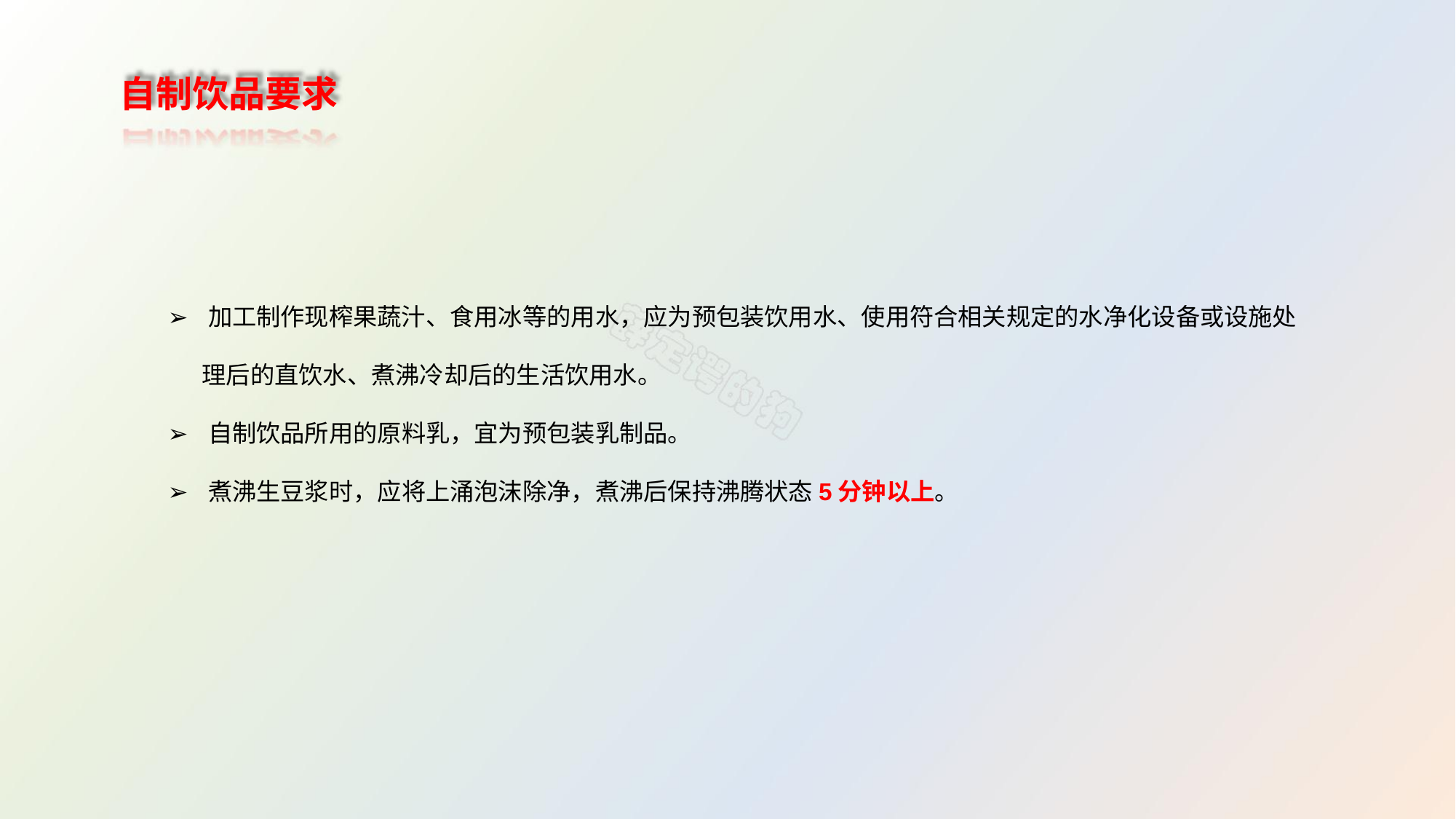

自制饮品要求
➢ 加工制作现榨果蔬汁、食用冰等的用水，应为预包装饮用水、使用符合相关规定的水净化设备或设施处
理后的直饮水、煮沸冷却后的生活饮用水。
➢ 自制饮品所用的原料乳，宜为预包装乳制品。
➢ 煮沸生豆浆时，应将上涌泡沫除净，煮沸后保持沸腾状态5分钟以上。